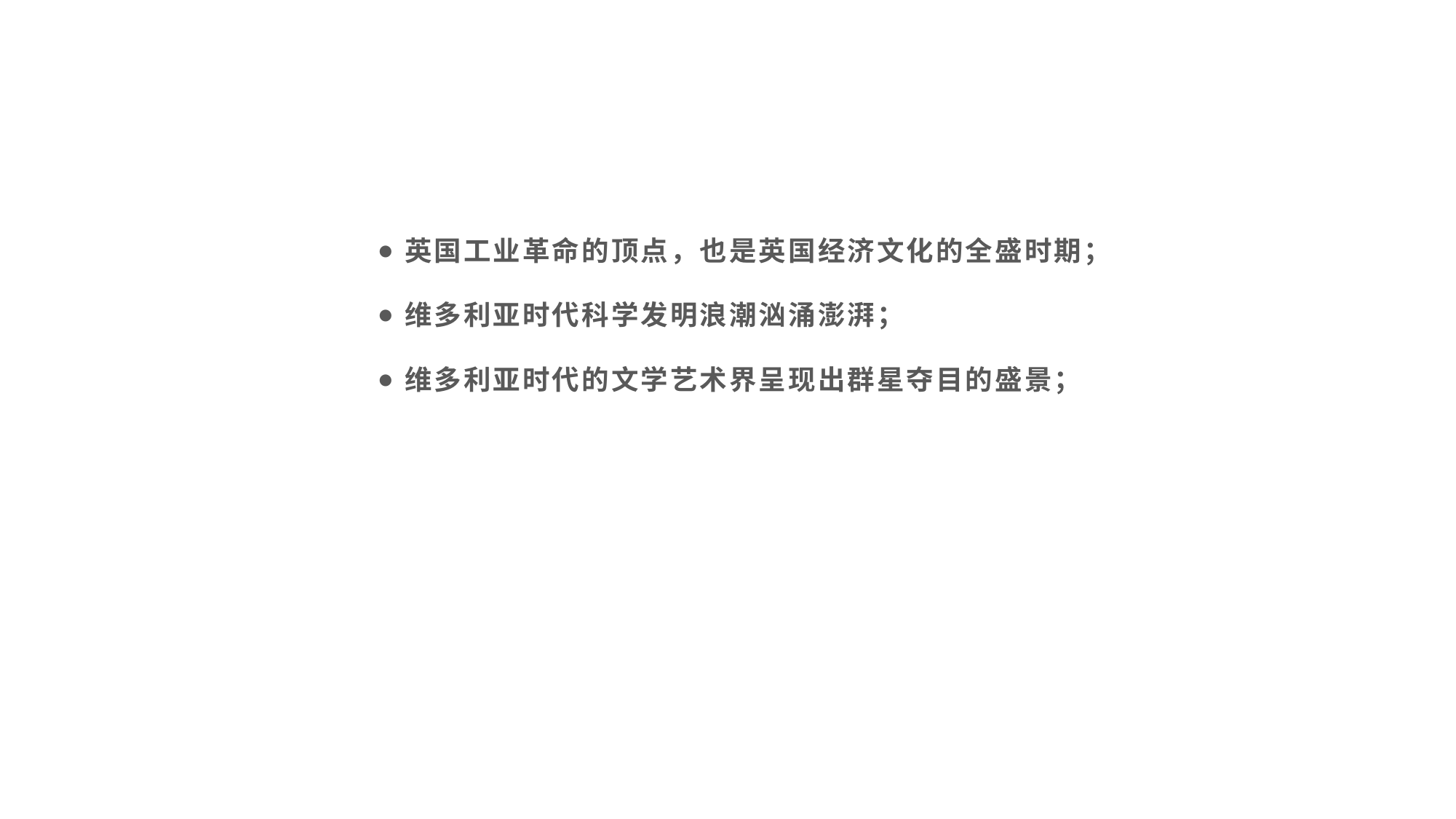

#
英国工业革命的顶点，也是英国经济文化的全盛时期；
维多利亚时代科学发明浪潮汹涌澎湃；
维多利亚时代的文学艺术界呈现出群星夺目的盛景；